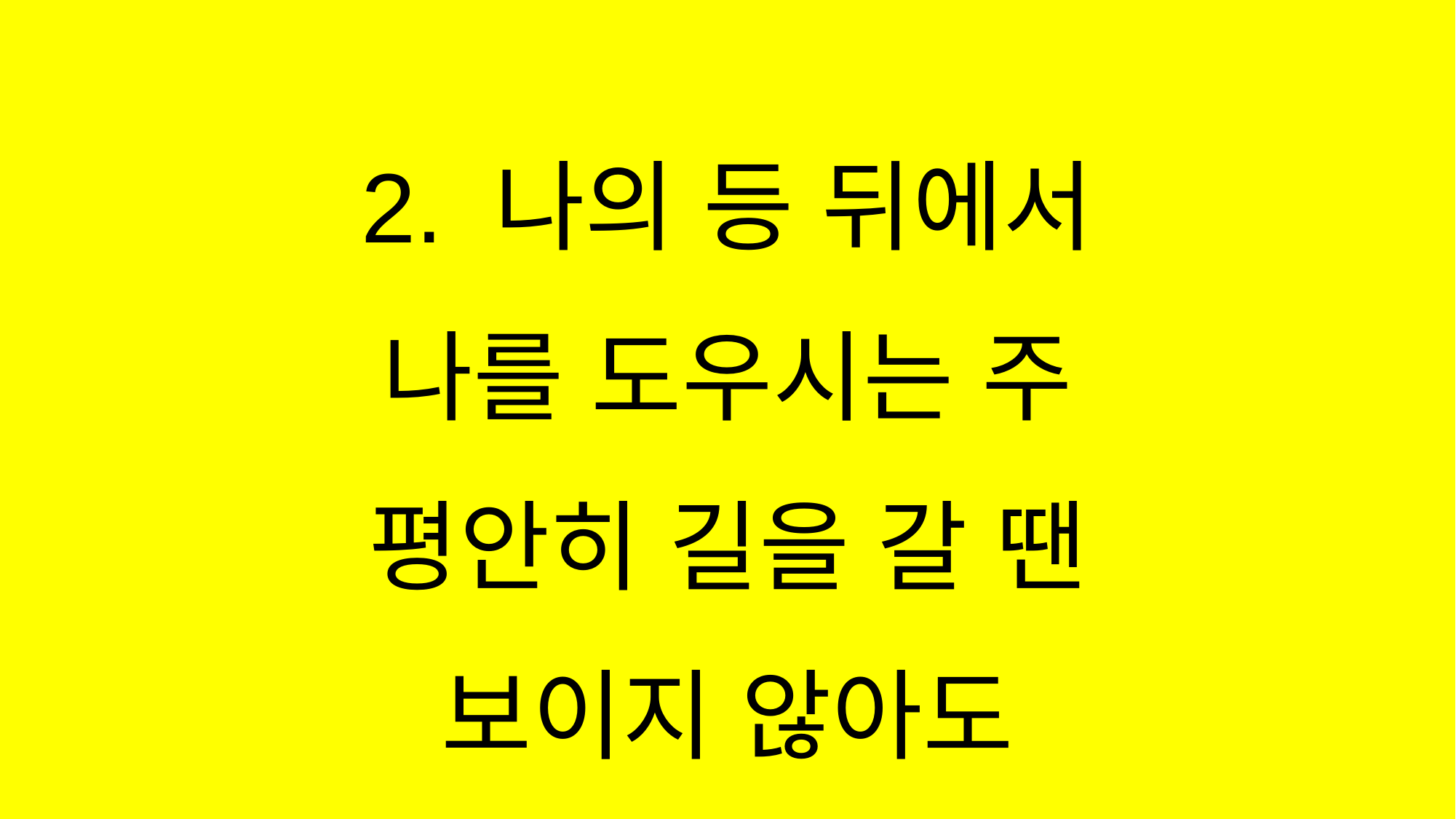

#
2. 나의 등 뒤에서

나를 도우시는 주

평안히 길을 갈 땐

보이지 않아도